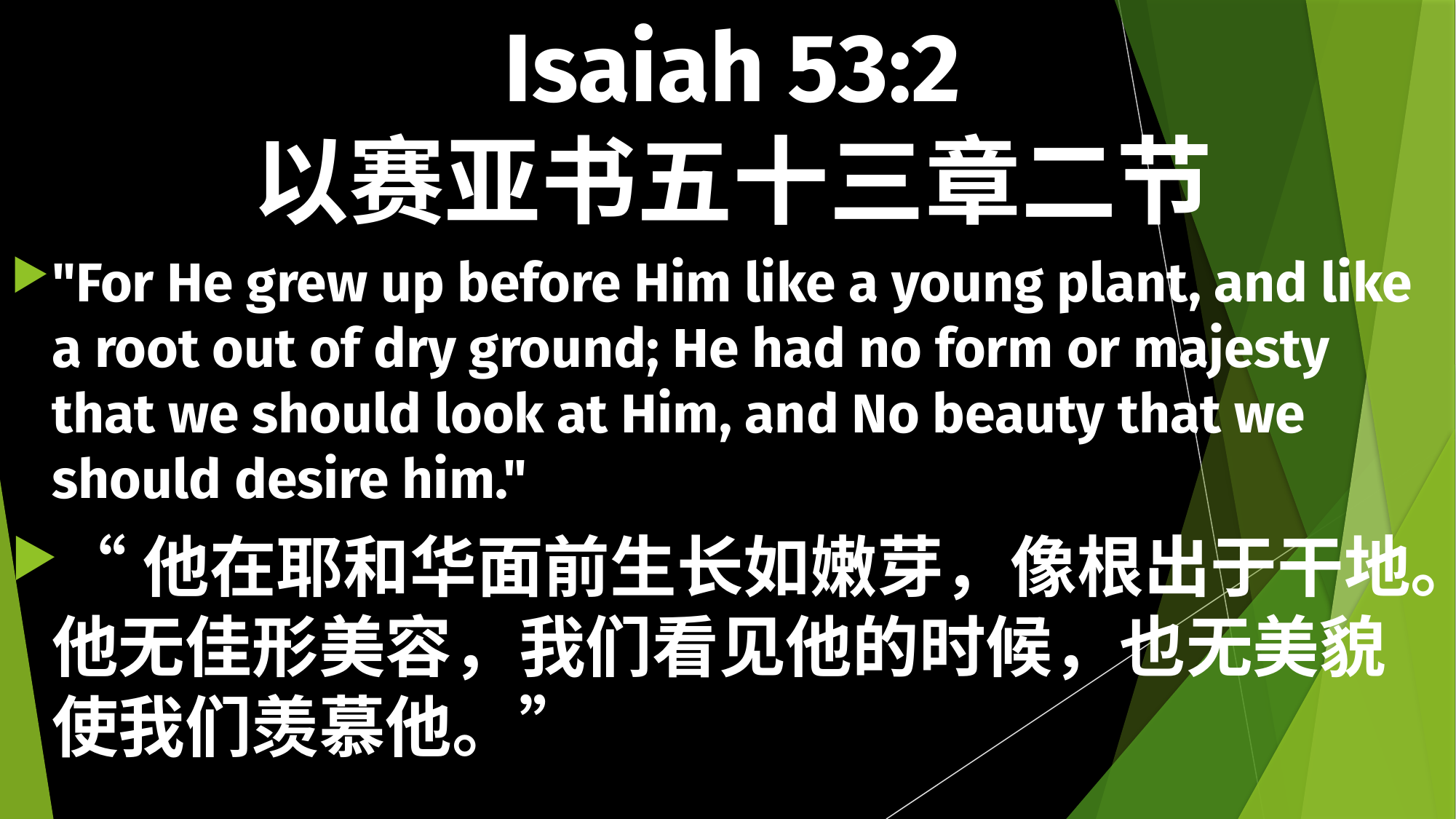

# Isaiah 53:2 以赛亚书五十三章二节
"For He grew up before Him like a young plant, and like a root out of dry ground; He had no form or majesty that we should look at Him, and No beauty that we should desire him."
“他在耶和华面前生长如嫩芽，像根出于干地。他无佳形美容，我们看见他的时候，也无美貌使我们羡慕他。”